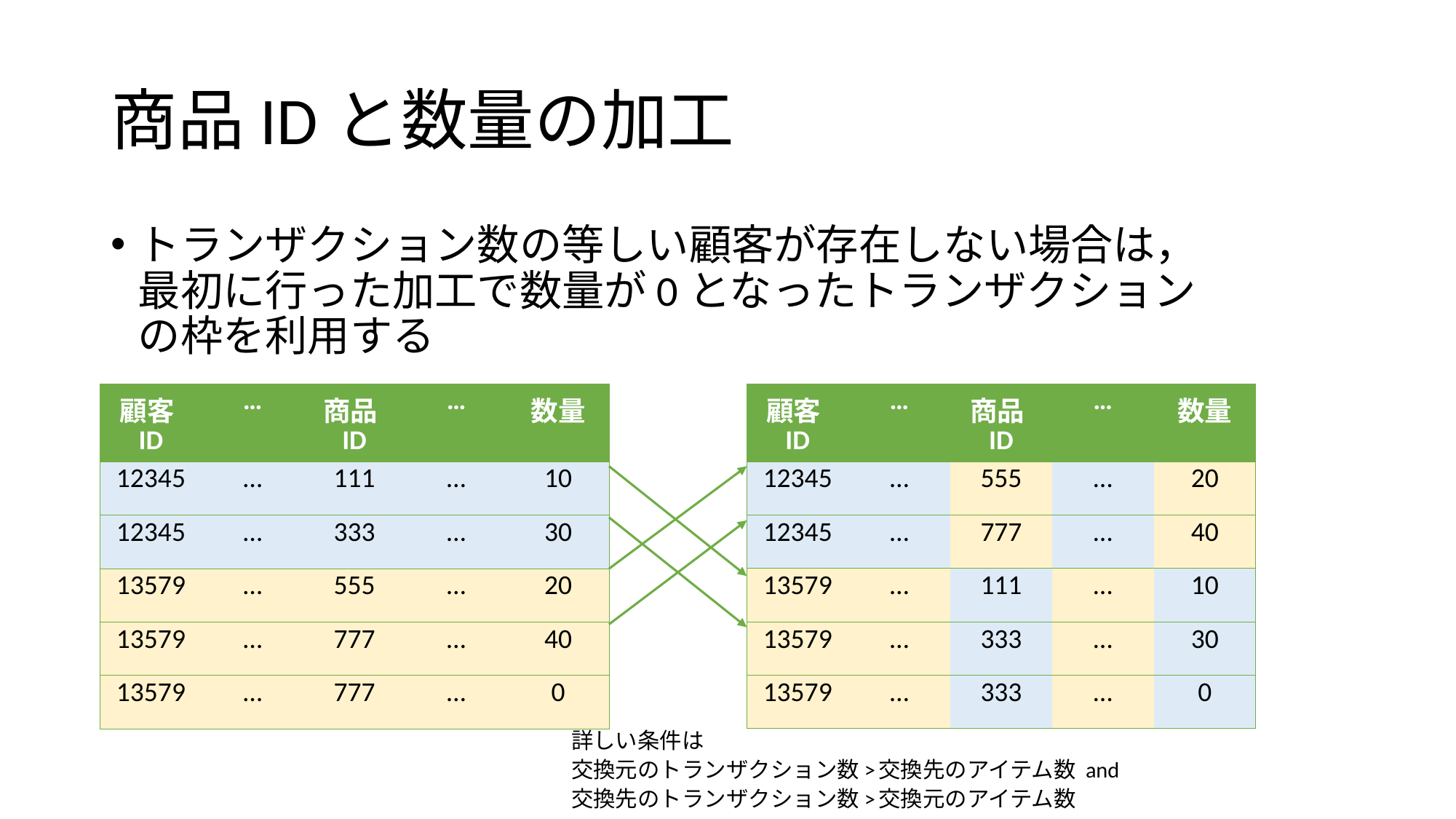

# 商品IDと数量の加工
トランザクション数の等しい顧客が存在しない場合は，
最初に行った加工で数量が0となったトランザクション
の枠を利用する
| 顧客ID | … | 商品ID | … | 数量 |
| --- | --- | --- | --- | --- |
| 12345 | … | 555 | … | 20 |
| 12345 | … | 777 | … | 40 |
| 13579 | … | 111 | … | 10 |
| 13579 | … | 333 | … | 30 |
| 13579 | … | 333 | … | 0 |
| 顧客ID | … | 商品ID | … | 数量 |
| --- | --- | --- | --- | --- |
| 12345 | … | 111 | … | 10 |
| 12345 | … | 333 | … | 30 |
| 13579 | … | 555 | … | 20 |
| 13579 | … | 777 | … | 40 |
| 13579 | … | 777 | … | 0 |
詳しい条件は
交換元のトランザクション数>交換先のアイテム数 and
交換先のトランザクション数>交換元のアイテム数